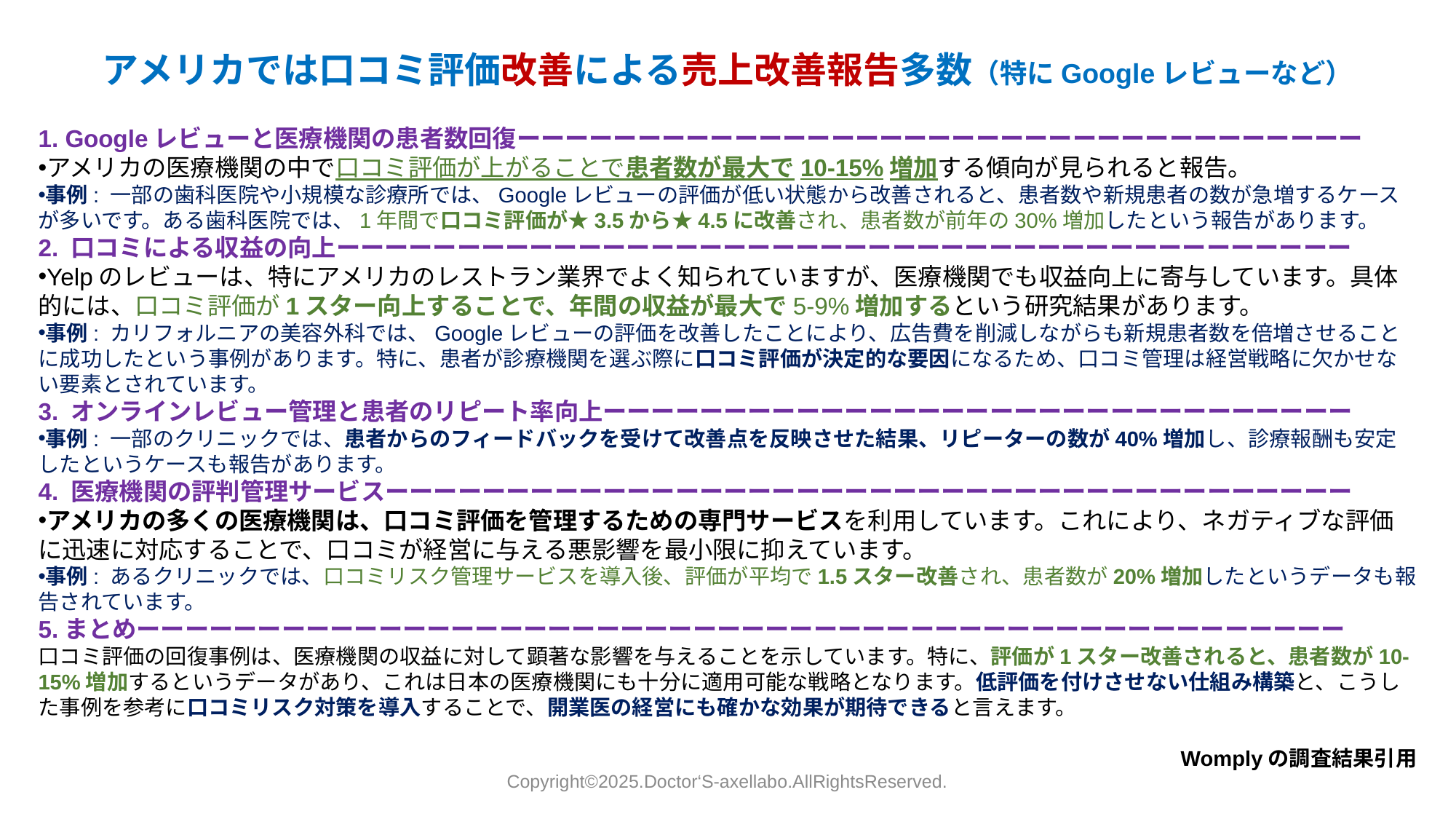

アメリカでは口コミ評価改善による売上改善報告多数（特にGoogleレビューなど）

1. Googleレビューと医療機関の患者数回復ーーーーーーーーーーーーーーーーーーーーーーーーーーーーーーーーーーー
アメリカの医療機関の中で口コミ評価が上がることで患者数が最大で10-15%増加する傾向が見られると報告。
事例: 一部の歯科医院や小規模な診療所では、Googleレビューの評価が低い状態から改善されると、患者数や新規患者の数が急増するケースが多いです。ある歯科医院では、1年間で口コミ評価が★3.5から★4.5に改善され、患者数が前年の30%増加したという報告があります。
2. 口コミによる収益の向上ーーーーーーーーーーーーーーーーーーーーーーーーーーーーーーーーーーーーーーーーーー
Yelpのレビューは、特にアメリカのレストラン業界でよく知られていますが、医療機関でも収益向上に寄与しています。具体的には、口コミ評価が1スター向上することで、年間の収益が最大で5-9%増加するという研究結果があります。
事例: カリフォルニアの美容外科では、Googleレビューの評価を改善したことにより、広告費を削減しながらも新規患者数を倍増させることに成功したという事例があります。特に、患者が診療機関を選ぶ際に口コミ評価が決定的な要因になるため、口コミ管理は経営戦略に欠かせない要素とされています。
3. オンラインレビュー管理と患者のリピート率向上ーーーーーーーーーーーーーーーーーーーーーーーーーーーーーーー
事例: 一部のクリニックでは、患者からのフィードバックを受けて改善点を反映させた結果、リピーターの数が40%増加し、診療報酬も安定したというケースも報告があります。
4. 医療機関の評判管理サービスーーーーーーーーーーーーーーーーーーーーーーーーーーーーーーーーーーーーーーーー
アメリカの多くの医療機関は、口コミ評価を管理するための専門サービスを利用しています。これにより、ネガティブな評価に迅速に対応することで、口コミが経営に与える悪影響を最小限に抑えています。
事例: あるクリニックでは、口コミリスク管理サービスを導入後、評価が平均で1.5スター改善され、患者数が20%増加したというデータも報告されています。
5.まとめーーーーーーーーーーーーーーーーーーーーーーーーーーーーーーーーーーーーーーーーーーーーーーーーーー
口コミ評価の回復事例は、医療機関の収益に対して顕著な影響を与えることを示しています。特に、評価が1スター改善されると、患者数が10-15%増加するというデータがあり、これは日本の医療機関にも十分に適用可能な戦略となります。低評価を付けさせない仕組み構築と、こうした事例を参考に口コミリスク対策を導入することで、開業医の経営にも確かな効果が期待できると言えます。

Womplyの調査結果引用
Copyright©2025.Doctor‘S-axellabo.AllRightsReserved.